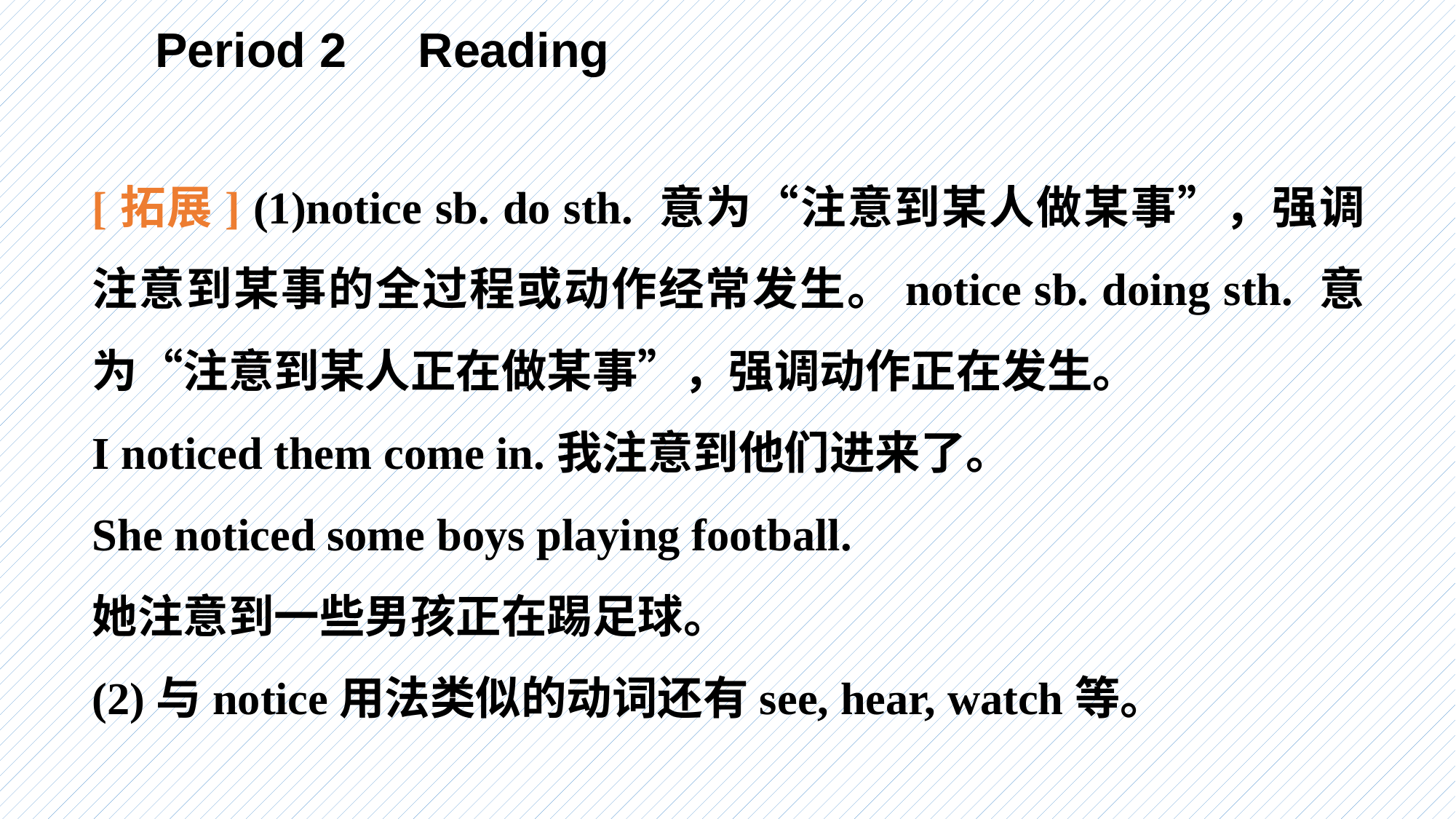

Period 2　Reading
[拓展] (1)notice sb. do sth. 意为“注意到某人做某事”，强调注意到某事的全过程或动作经常发生。notice sb. doing sth. 意为“注意到某人正在做某事”，强调动作正在发生。
I noticed them come in.我注意到他们进来了。
She noticed some boys playing football.
她注意到一些男孩正在踢足球。
(2)与notice用法类似的动词还有see, hear, watch等。